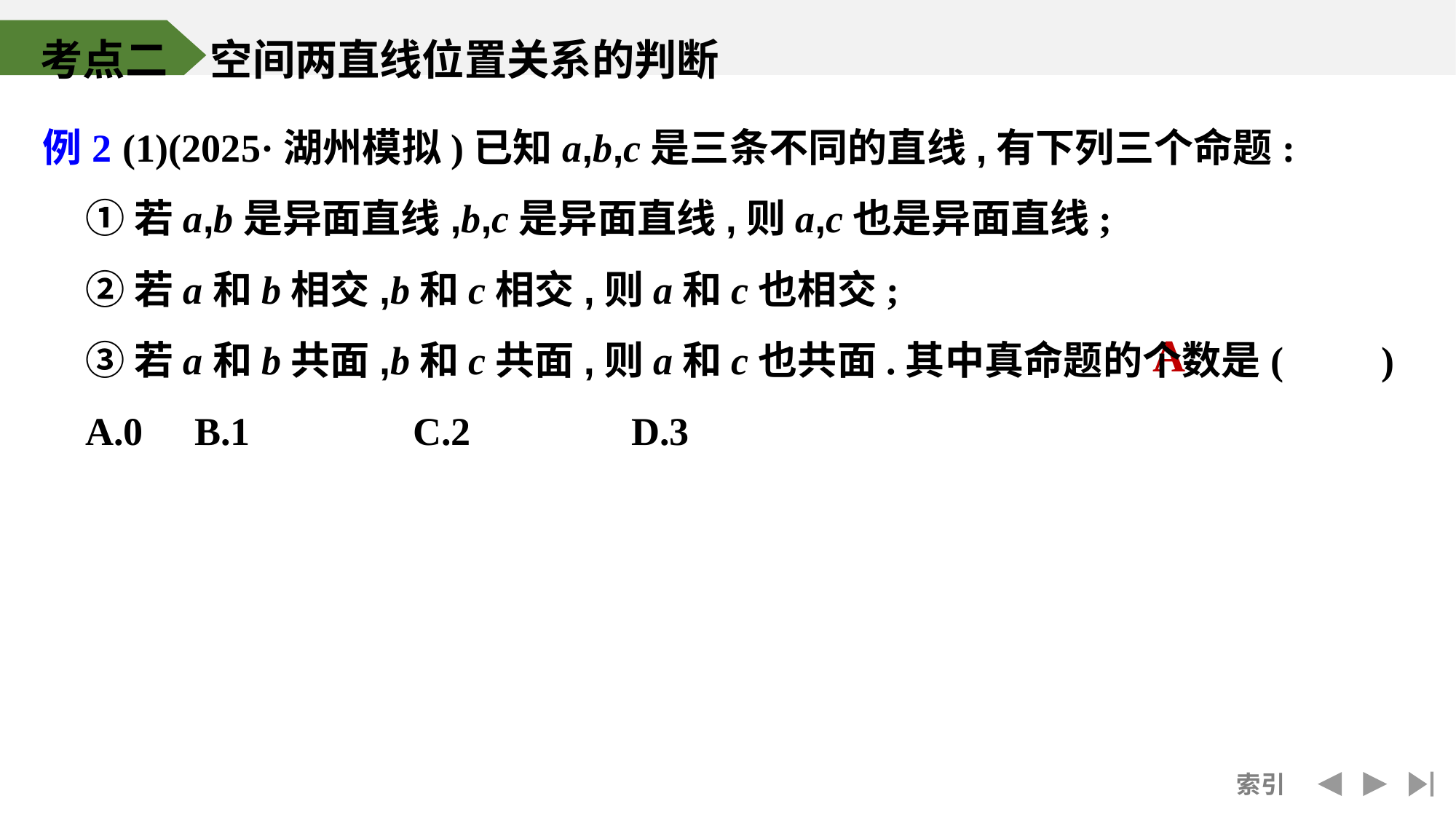

考点二　空间两直线位置关系的判断
例2 (1)(2025·湖州模拟)已知a,b,c是三条不同的直线,有下列三个命题:
	①若a,b是异面直线,b,c是异面直线,则a,c也是异面直线;
	②若a和b相交,b和c相交,则a和c也相交;
	③若a和b共面,b和c共面,则a和c也共面.其中真命题的个数是(　　)
	A.0	B.1		C.2		D.3

A